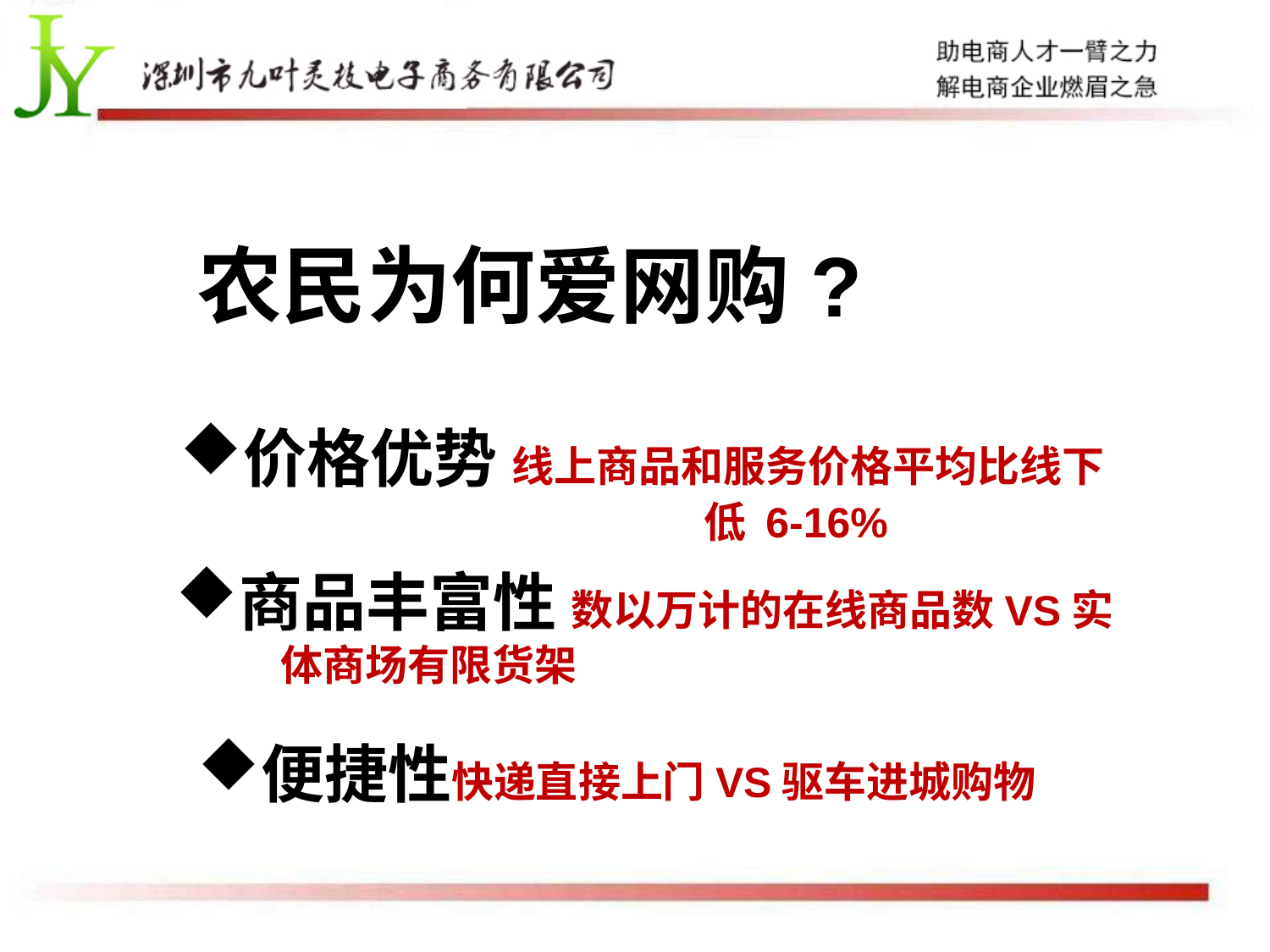

农民为何爱网购?
价格优势 线上商品和服务价格平均比线下                                                            低 6-16%
商品丰富性 数以万计的在线商品数VS实              体商场有限货架
便捷性快递直接上门VS驱车进城购物